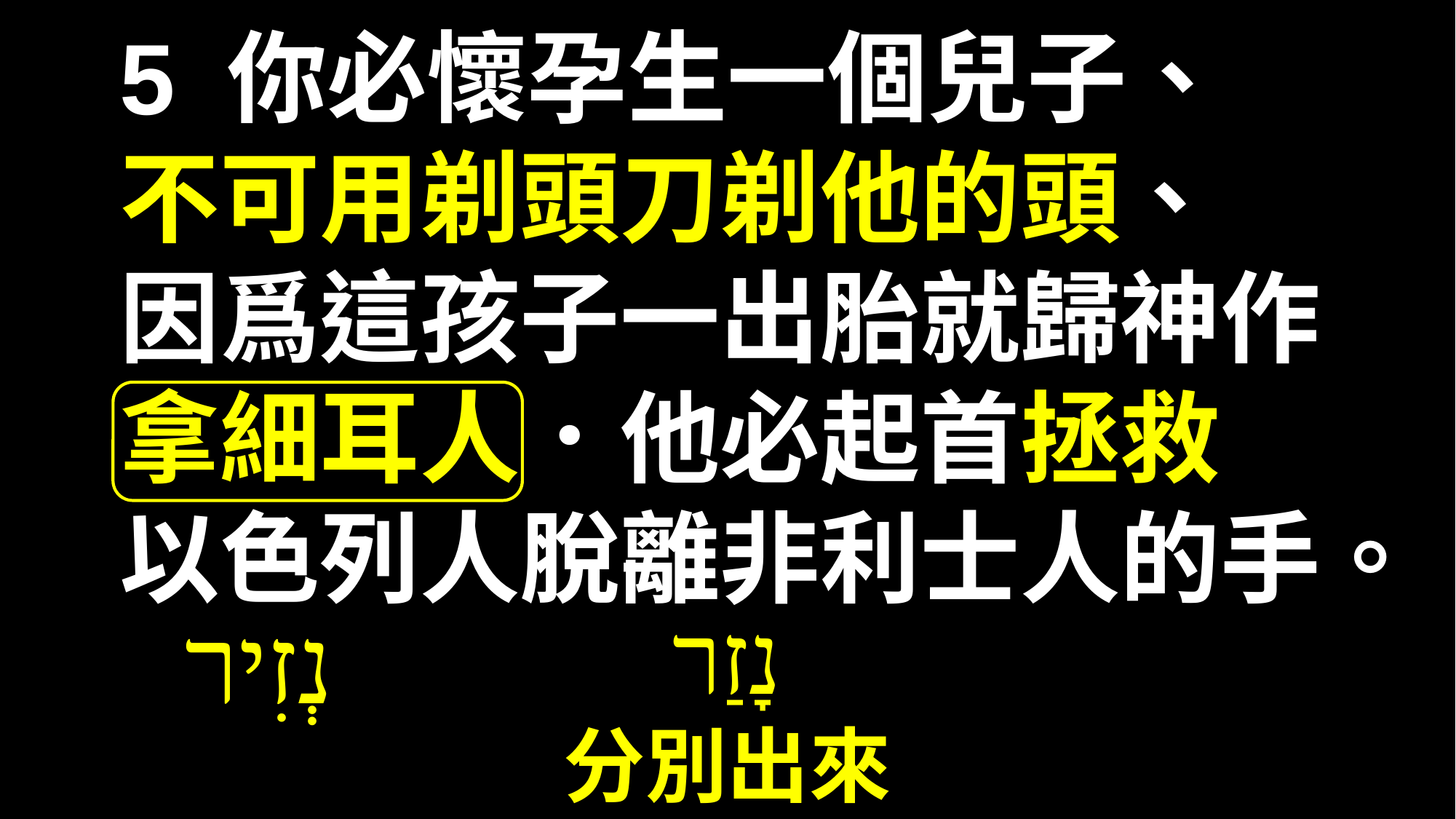

5 你必懷孕生一個兒子、
不可用剃頭刀剃他的頭、
因爲這孩子一出胎就歸神作
拿細耳人．他必起首拯救
以色列人脫離非利士人的手。

נְזִיר
נָזַר
分別出來